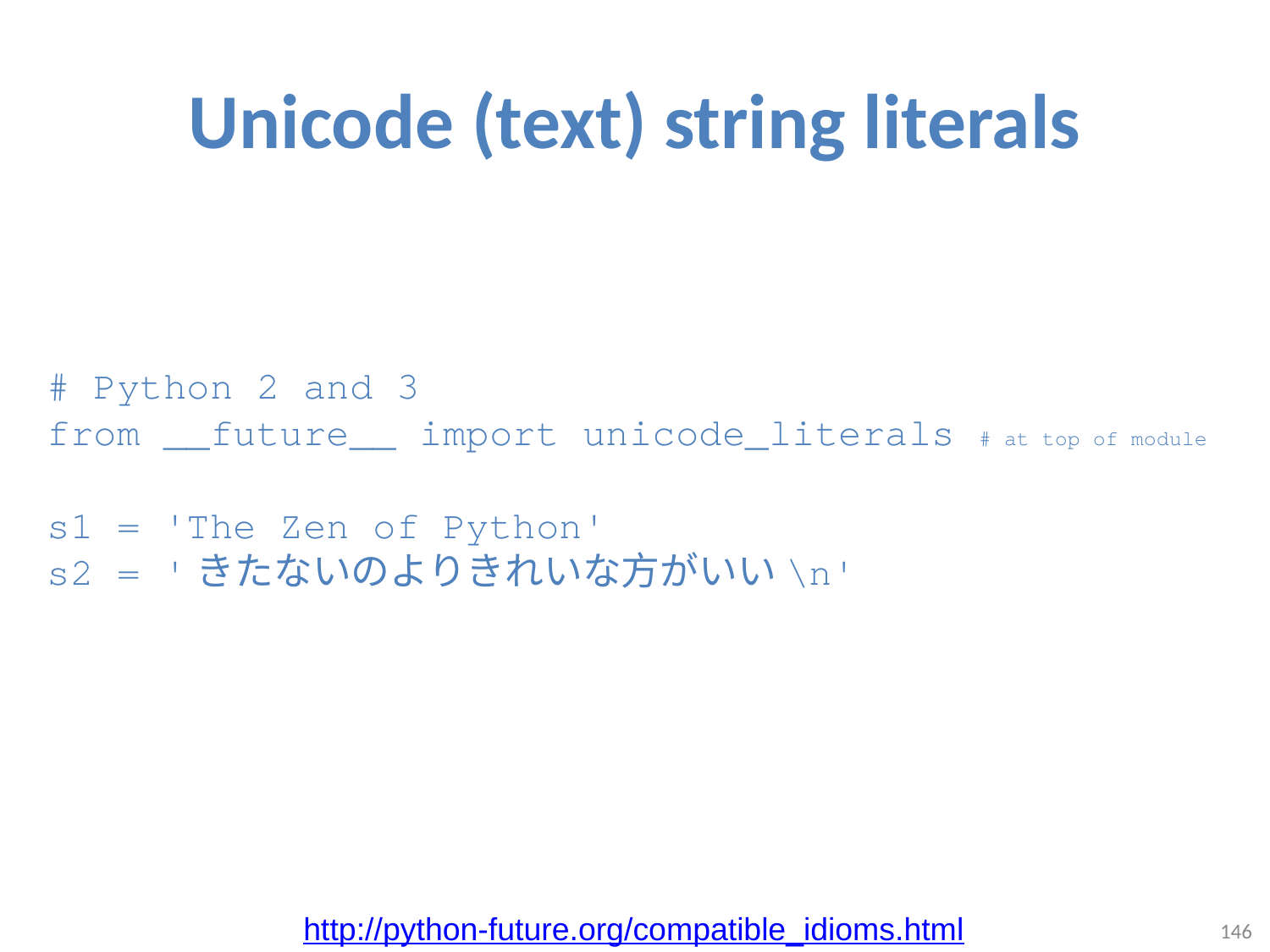

# Unicode (text) string literals
# Python 2 and 3
from __future__ import unicode_literals # at top of module

s1 = 'The Zen of Python'
s2 = 'きたないのよりきれいな方がいい\n'
http://python-future.org/compatible_idioms.html
146